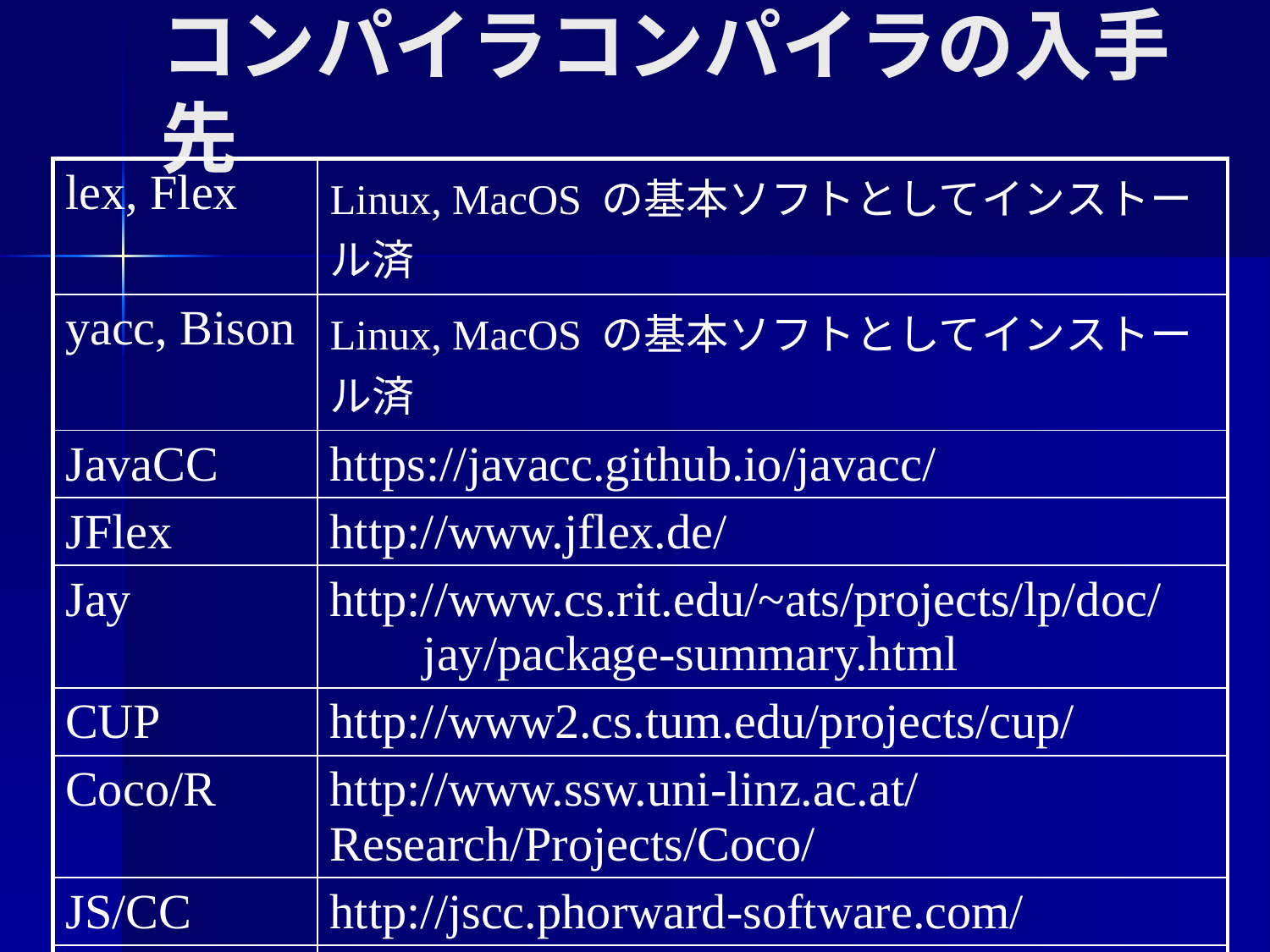

コンパイラコンパイラの入手先
| lex, Flex | Linux, MacOS の基本ソフトとしてインストール済 |
| --- | --- |
| yacc, Bison | Linux, MacOS の基本ソフトとしてインストール済 |
| JavaCC | https://javacc.github.io/javacc/ |
| JFlex | http://www.jflex.de/ |
| Jay | http://www.cs.rit.edu/~ats/projects/lp/doc/ jay/package-summary.html |
| CUP | http://www2.cs.tum.edu/projects/cup/ |
| Coco/R | http://www.ssw.uni-linz.ac.at/ Research/Projects/Coco/ |
| JS/CC | http://jscc.phorward-software.com/ |
| ANTLR | http://www.antlr.org/ |